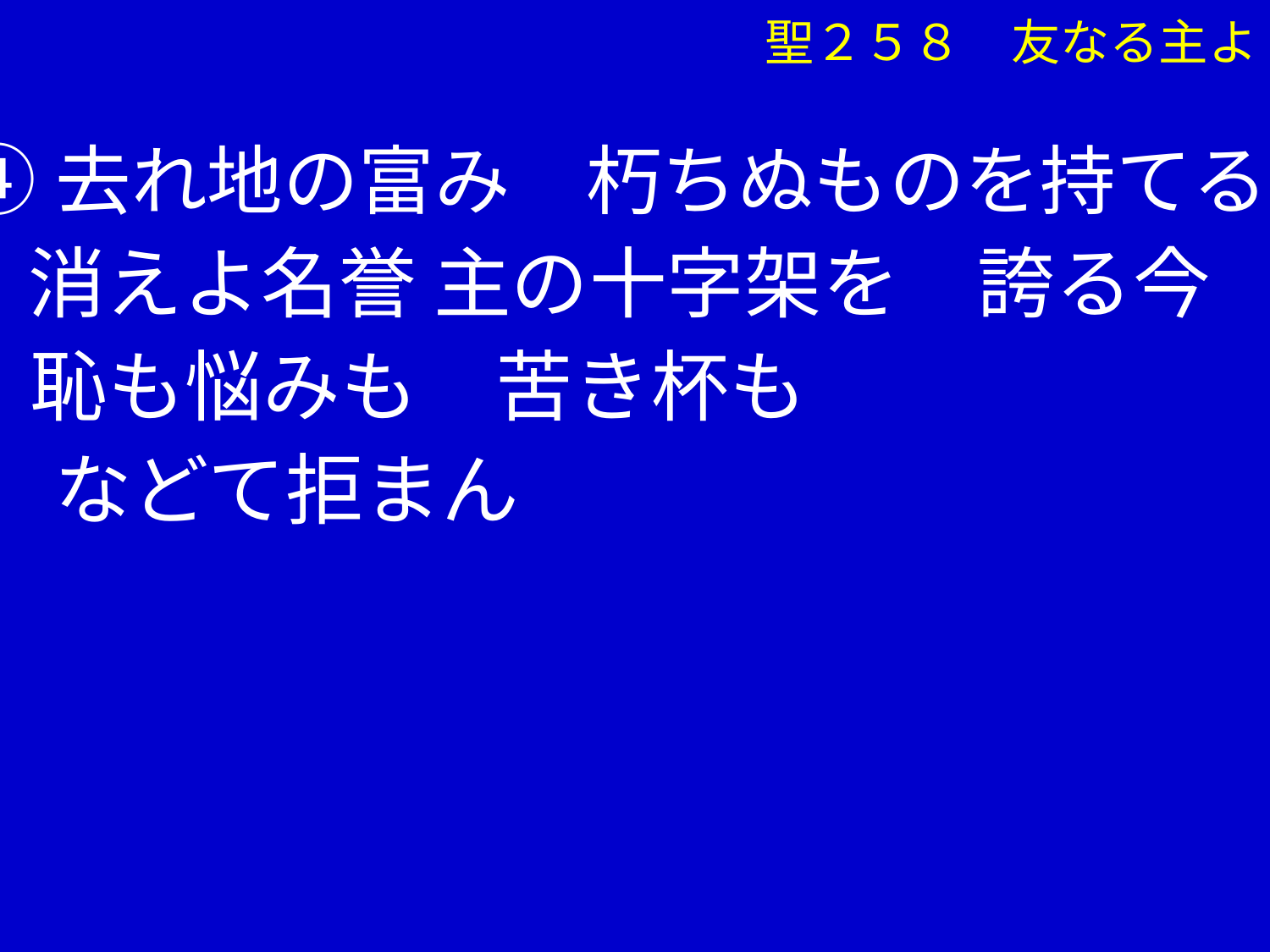

聖２５８　友なる主よ
④去れ地の富み　朽ちぬものを持てる今
   消えよ名誉 主の十字架を　誇る今
   恥も悩みも　苦き杯も
　 などて拒まん